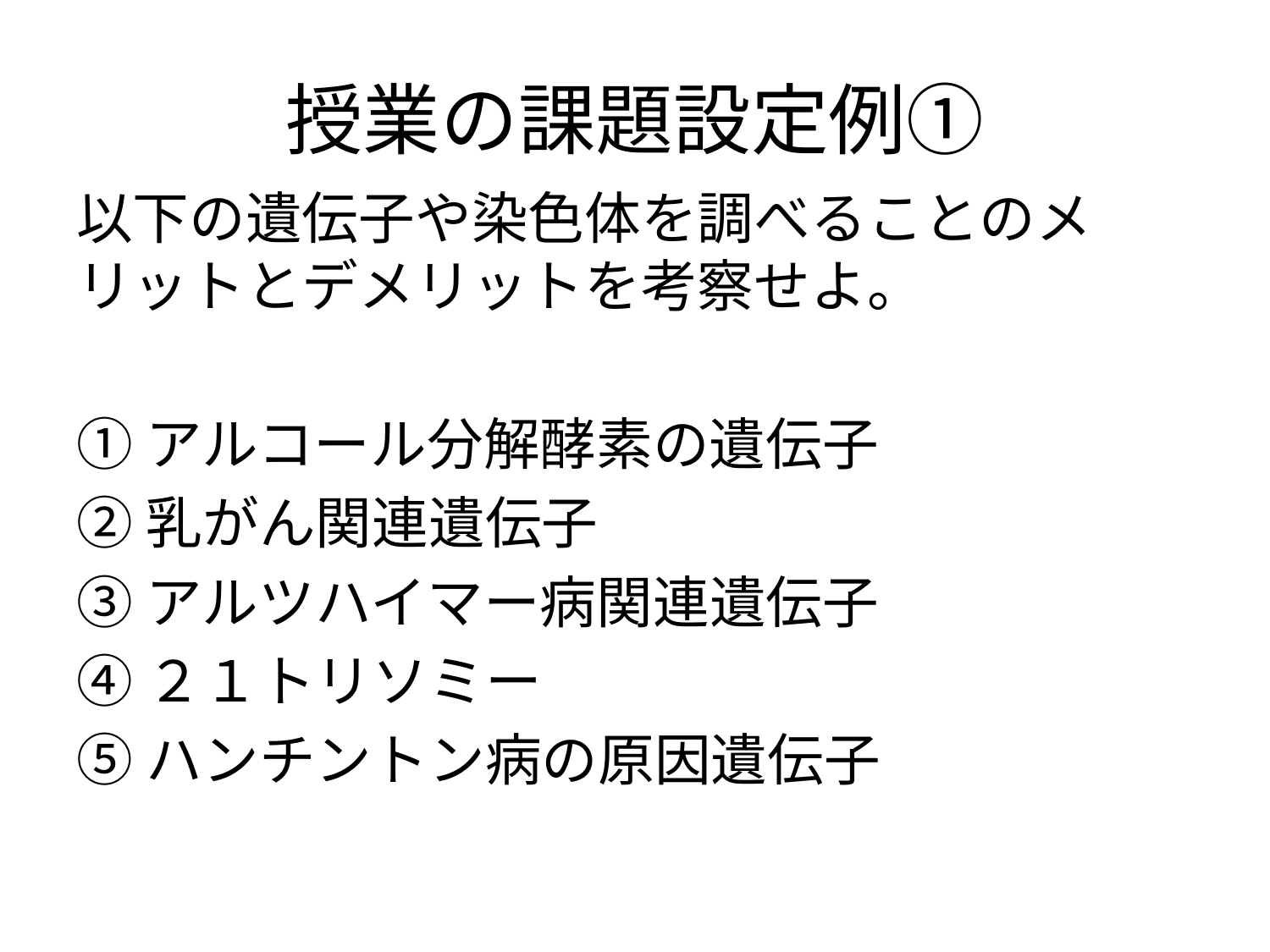

# 授業の課題設定例①
以下の遺伝子や染色体を調べることのメリットとデメリットを考察せよ。

①アルコール分解酵素の遺伝子
②乳がん関連遺伝子
③アルツハイマー病関連遺伝子
④２１トリソミー
⑤ハンチントン病の原因遺伝子